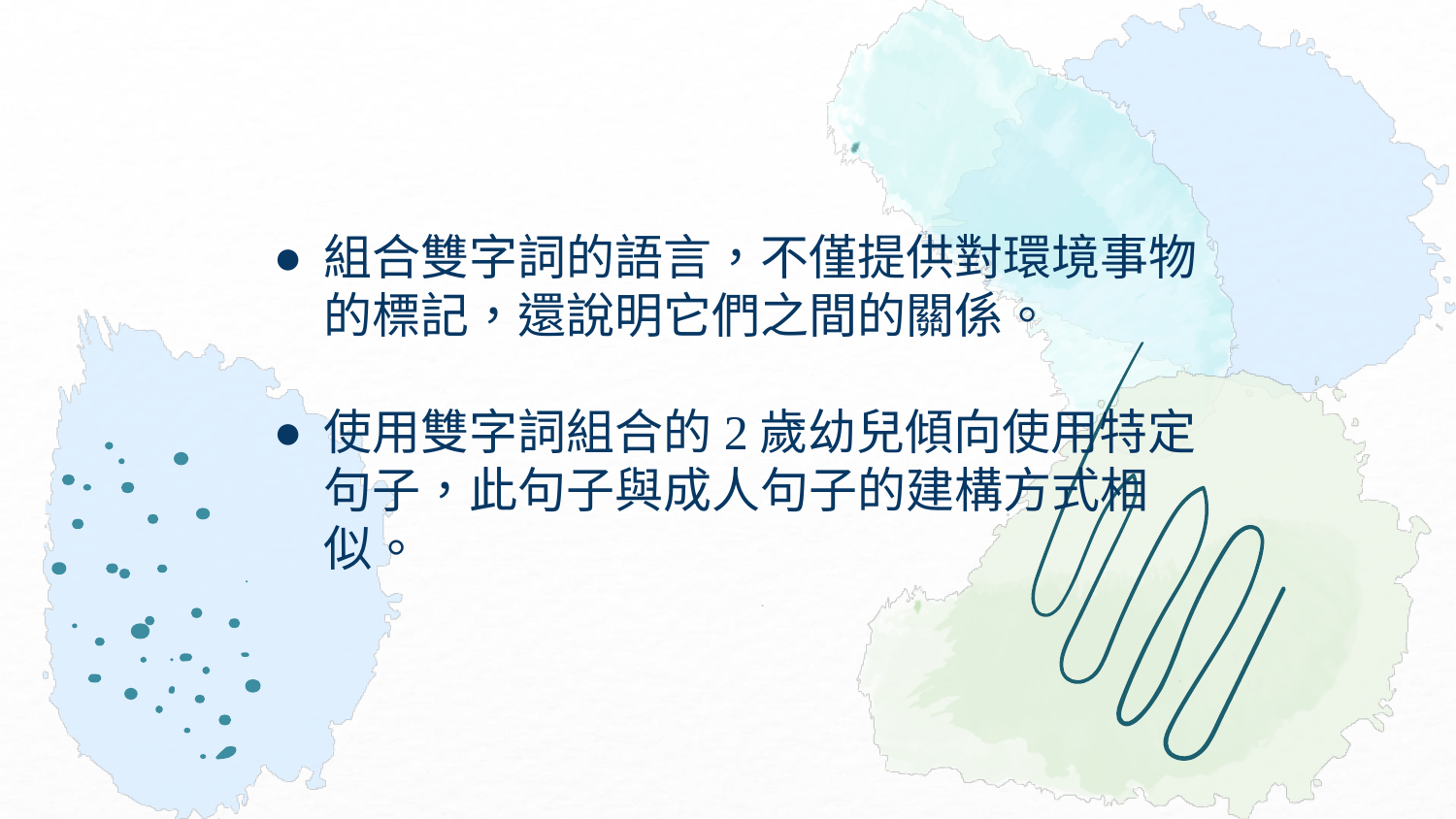

#
組合雙字詞的語言，不僅提供對環境事物的標記，還說明它們之間的關係。

使用雙字詞組合的2歲幼兒傾向使用特定句子，此句子與成人句子的建構方式相似。